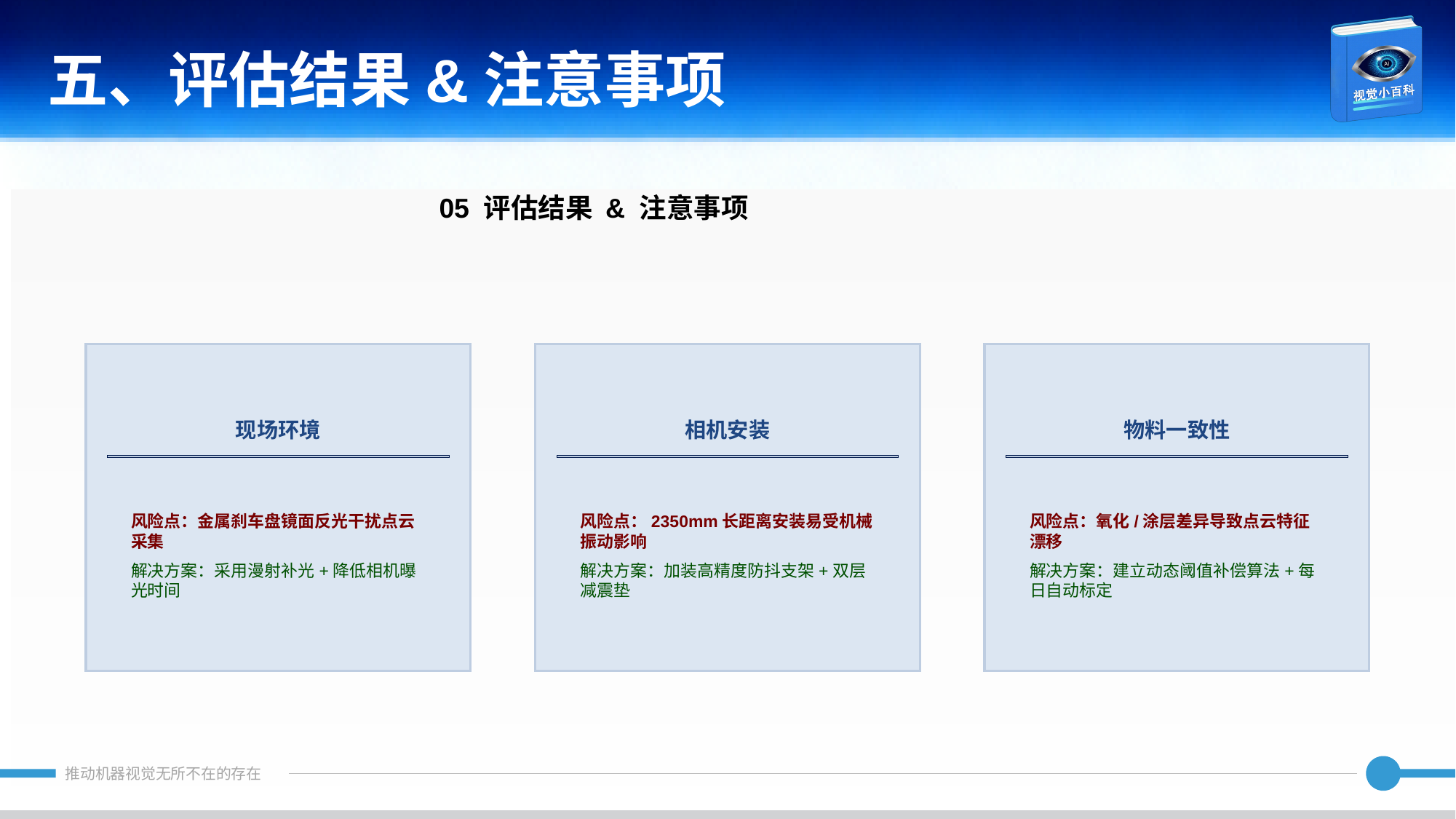

五、评估结果&注意事项

05 评估结果 & 注意事项

现场环境

相机安装

物料一致性

风险点：金属刹车盘镜面反光干扰点云采集
解决方案：采用漫射补光+降低相机曝光时间

风险点：2350mm长距离安装易受机械振动影响
解决方案：加装高精度防抖支架+双层减震垫

风险点：氧化/涂层差异导致点云特征漂移
解决方案：建立动态阈值补偿算法+每日自动标定
11